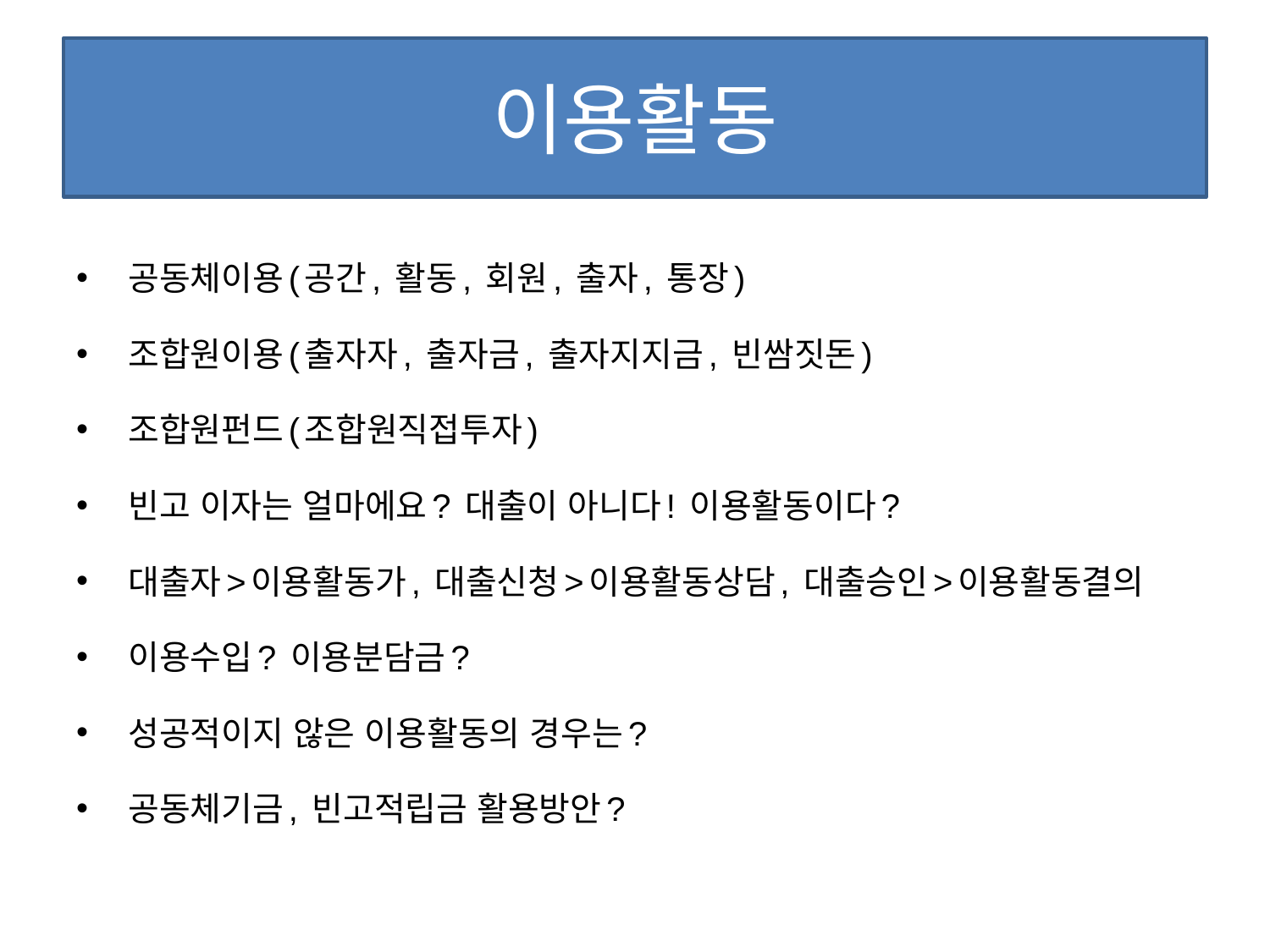

# 이용활동
공동체이용(공간, 활동, 회원, 출자, 통장)
조합원이용(출자자, 출자금, 출자지지금, 빈쌈짓돈)
조합원펀드(조합원직접투자)
빈고 이자는 얼마에요? 대출이 아니다! 이용활동이다?
대출자>이용활동가, 대출신청>이용활동상담, 대출승인>이용활동결의
이용수입? 이용분담금?
성공적이지 않은 이용활동의 경우는?
공동체기금, 빈고적립금 활용방안?